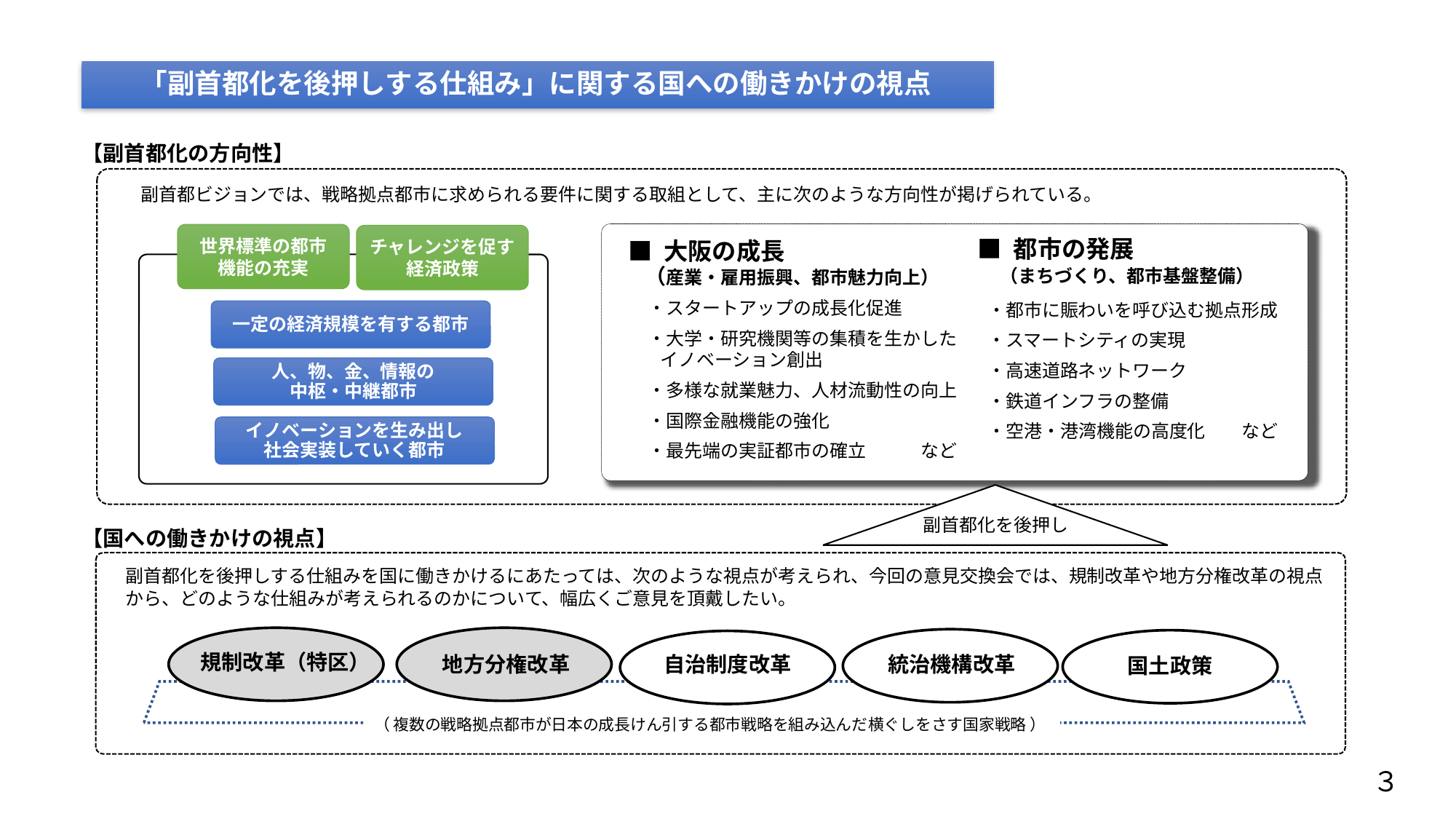

「副首都化を後押しする仕組み」に関する国への働きかけの視点
【副首都化の方向性】

　 副首都ビジョンでは、戦略拠点都市に求められる要件に関する取組として、主に次のような方向性が掲げられている。

世界標準の都市
機能の充実
チャレンジを促す
経済政策
■ 都市の発展
   （まちづくり、都市基盤整備）
■ 大阪の成長
  （産業・雇用振興、都市魅力向上）

・スタートアップの成長化促進
・大学・研究機関等の集積を生かした
  イノベーション創出
・多様な就業魅力、人材流動性の向上
・国際金融機能の強化
・最先端の実証都市の確立　　　など
・都市に賑わいを呼び込む拠点形成
・スマートシティの実現
・高速道路ネットワーク
・鉄道インフラの整備
・空港・港湾機能の高度化　　など
一定の経済規模を有する都市
人、物、金、情報の
中枢・中継都市
イノベーションを生み出し
社会実装していく都市

副首都化を後押し
【国への働きかけの視点】

副首都化を後押しする仕組みを国に働きかけるにあたっては、次のような視点が考えられ、今回の意見交換会では、規制改革や地方分権改革の視点から、どのような仕組みが考えられるのかについて、幅広くご意見を頂戴したい。

規制改革（特区）
地方分権改革
自治制度改革
統治機構改革
国土政策

（ 複数の戦略拠点都市が日本の成長けん引する都市戦略を組み込んだ横ぐしをさす国家戦略 ）
３